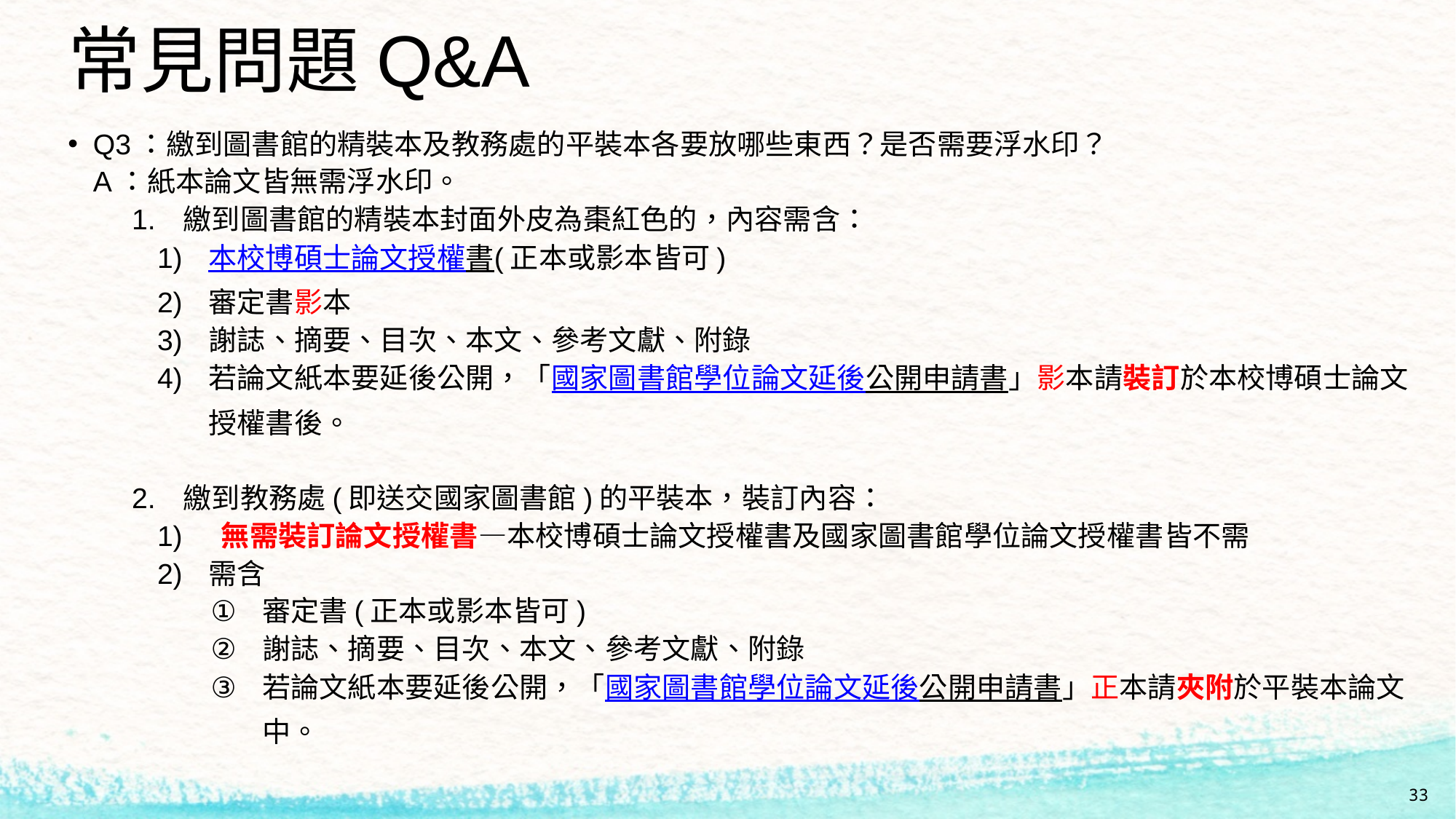

# 常見問題Q&A
Q3：繳到圖書館的精裝本及教務處的平裝本各要放哪些東西？是否需要浮水印？
A：紙本論文皆無需浮水印。
繳到圖書館的精裝本封面外皮為棗紅色的，內容需含：
本校博碩士論文授權書(正本或影本皆可)
審定書影本
謝誌、摘要、目次、本文、參考文獻、附錄
若論文紙本要延後公開，「國家圖書館學位論文延後公開申請書」影本請裝訂於本校博碩士論文授權書後。

繳到教務處(即送交國家圖書館)的平裝本，裝訂內容：
 無需裝訂論文授權書—本校博碩士論文授權書及國家圖書館學位論文授權書皆不需
需含
審定書(正本或影本皆可)
謝誌、摘要、目次、本文、參考文獻、附錄
若論文紙本要延後公開，「國家圖書館學位論文延後公開申請書」正本請夾附於平裝本論文中。

33